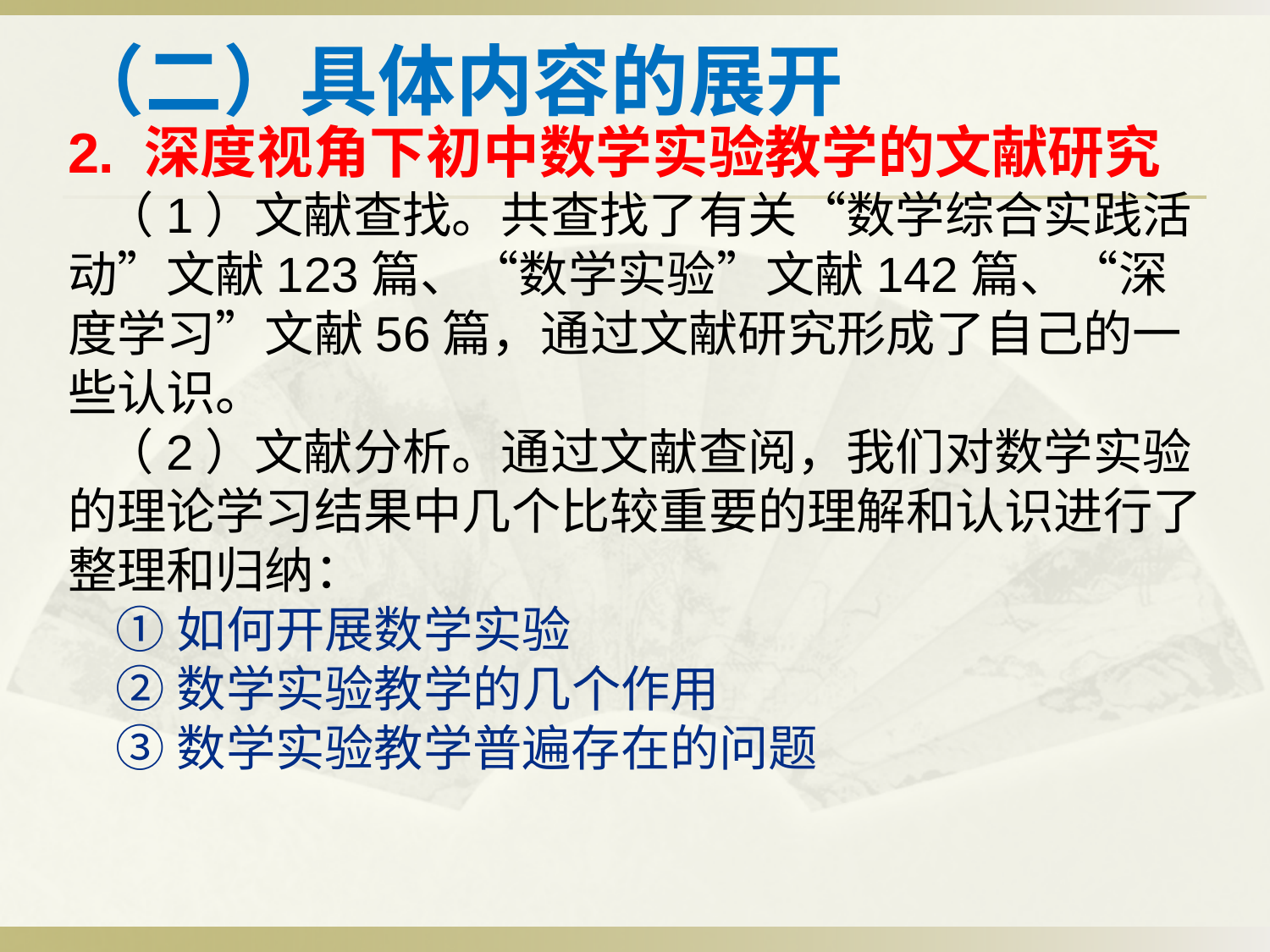

（二）具体内容的展开
2. 深度视角下初中数学实验教学的文献研究
（1）文献查找。共查找了有关“数学综合实践活动”文献123篇、“数学实验”文献142篇、“深度学习”文献56篇，通过文献研究形成了自己的一些认识。
（2）文献分析。通过文献查阅，我们对数学实验的理论学习结果中几个比较重要的理解和认识进行了整理和归纳：
 ①如何开展数学实验
 ②数学实验教学的几个作用
 ③数学实验教学普遍存在的问题